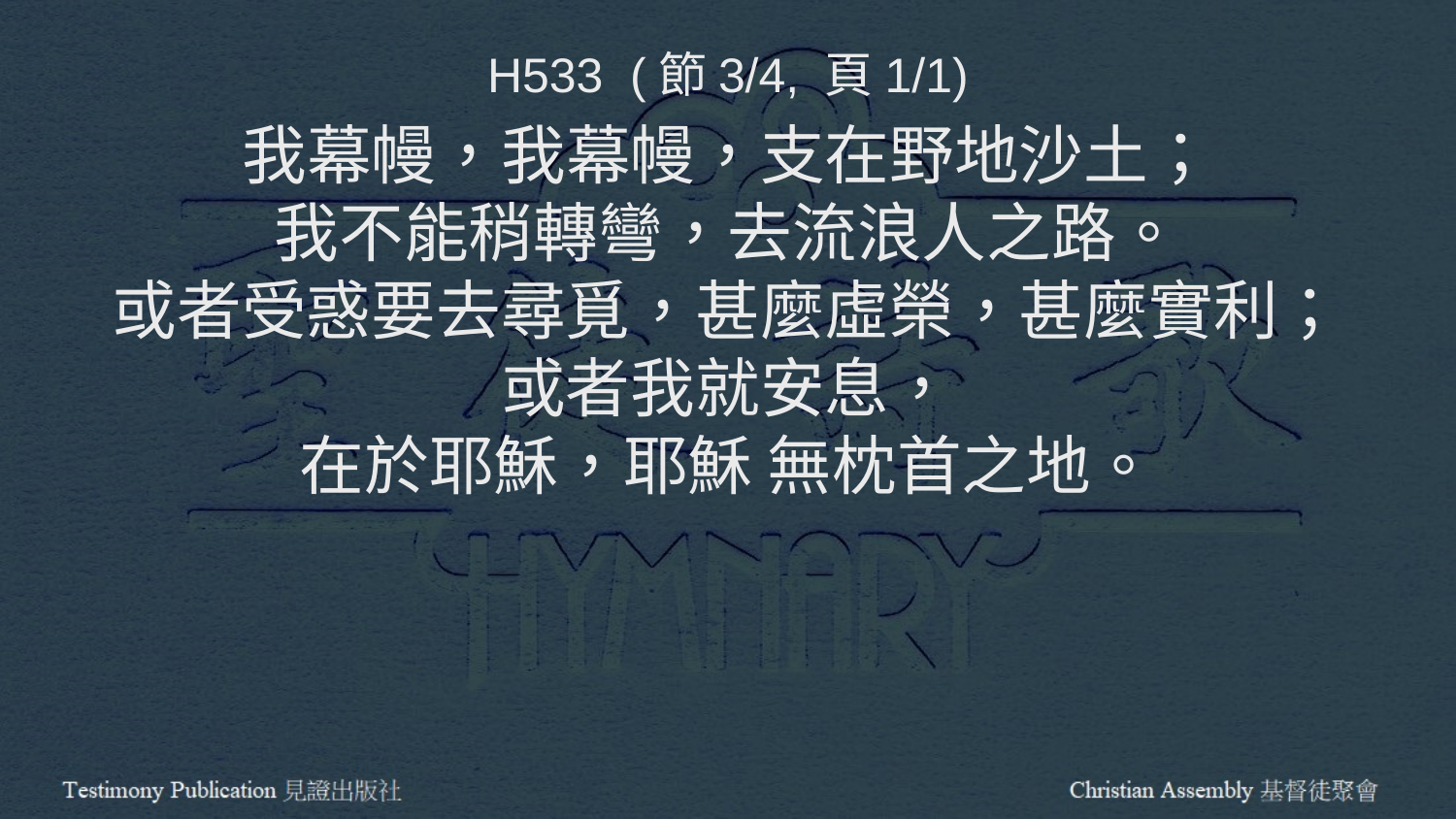

H533  (節3/4, 頁1/1)
我幕幔，我幕幔，支在野地沙土；
我不能稍轉彎，去流浪人之路。
或者受惑要去尋覓，甚麼虛榮，甚麼實利；
或者我就安息，
在於耶穌，耶穌 無枕首之地。